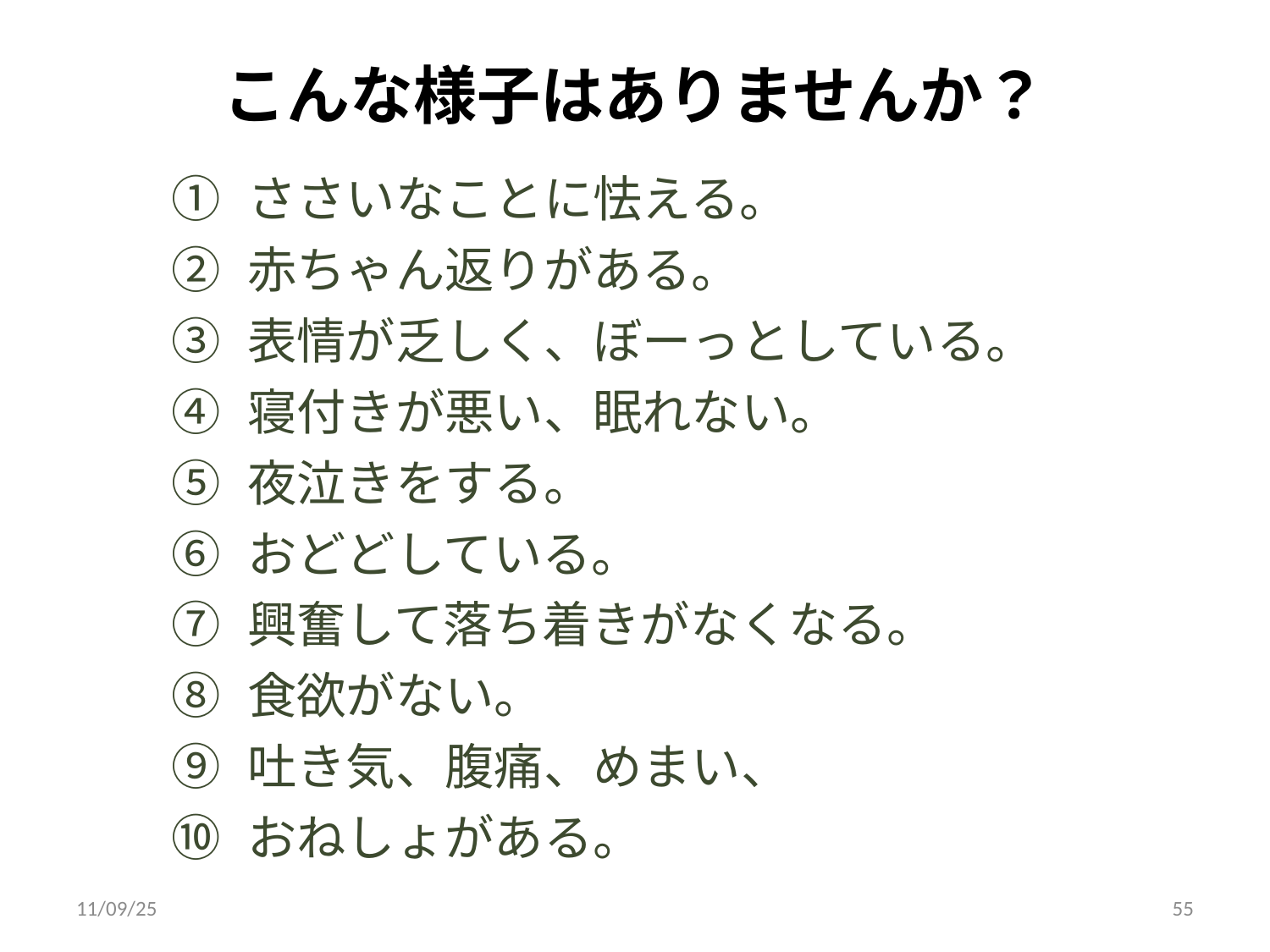

# こんな様子はありませんか？
ささいなことに怯える。
赤ちゃん返りがある。
表情が乏しく、ぼーっとしている。
寝付きが悪い、眠れない。
夜泣きをする。
おどどしている。
興奮して落ち着きがなくなる。
食欲がない。
吐き気、腹痛、めまい、
おねしょがある。

11/09/25
55